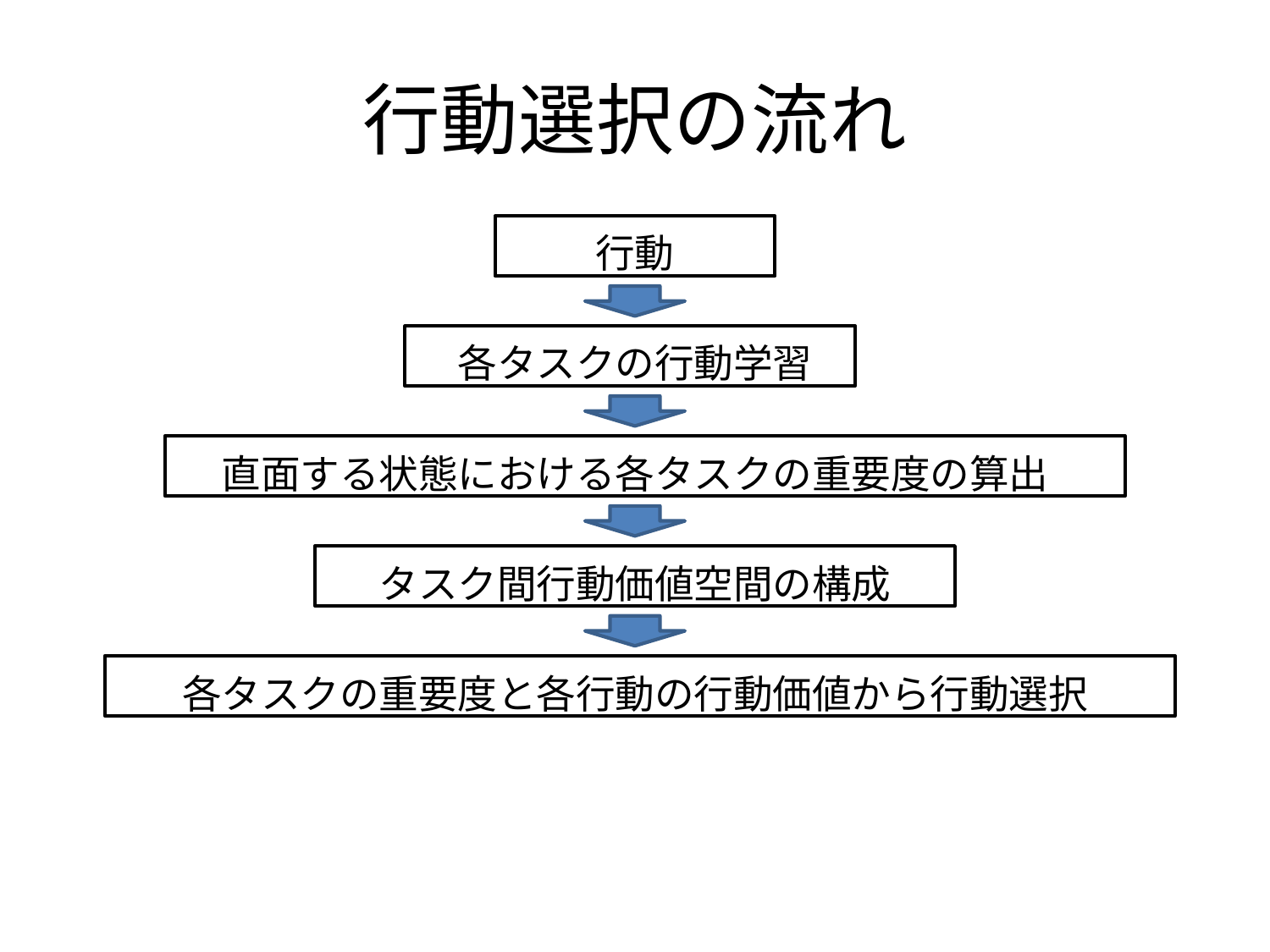

# 行動選択の流れ

行動

各タスクの行動学習

直面する状態における各タスクの重要度の算出

タスク間行動価値空間の構成

各タスクの重要度と各行動の行動価値から行動選択